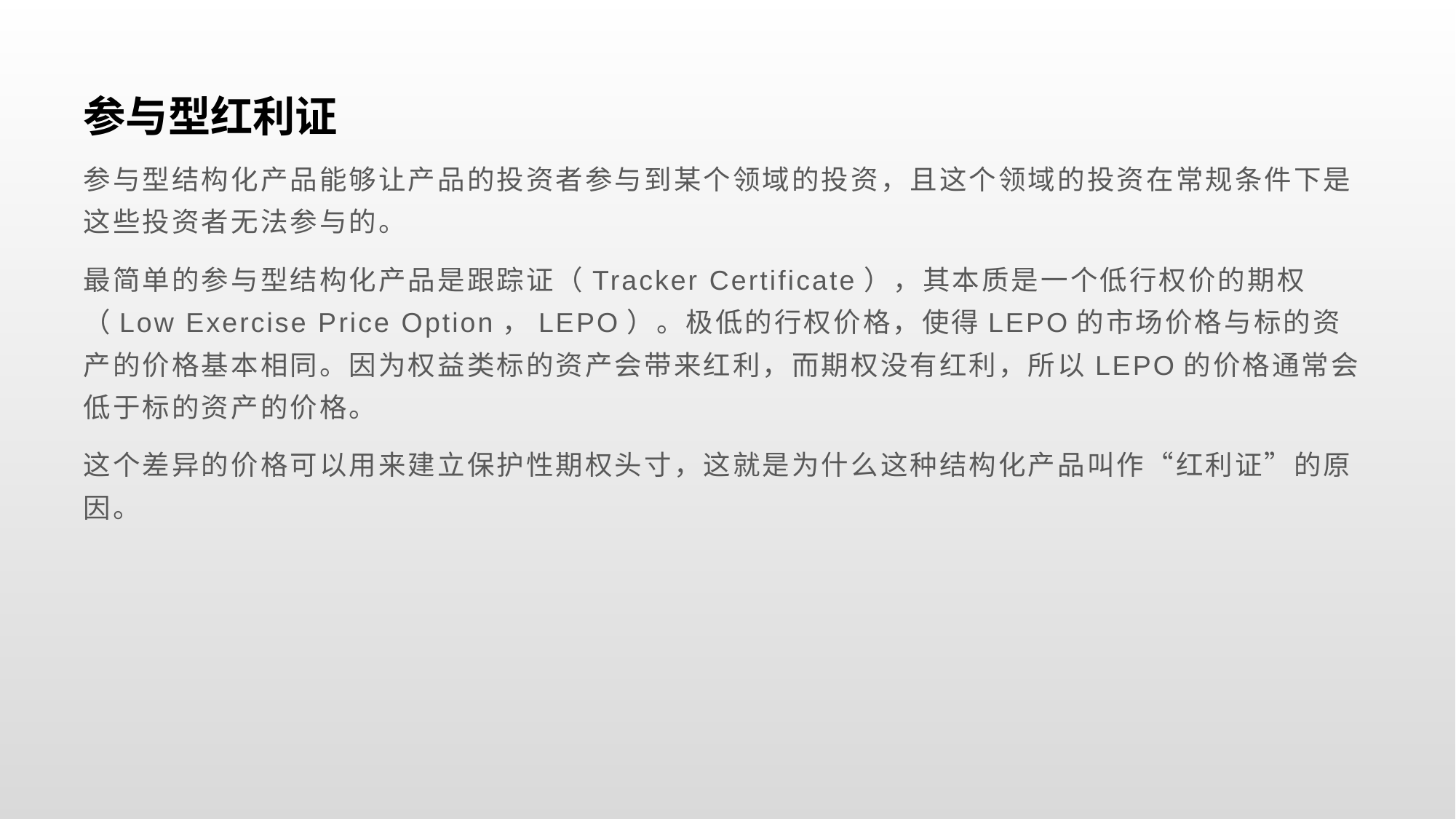

# 参与型红利证
参与型结构化产品能够让产品的投资者参与到某个领域的投资，且这个领域的投资在常规条件下是这些投资者无法参与的。
最简单的参与型结构化产品是跟踪证（Tracker Certificate），其本质是一个低行权价的期权（Low Exercise Price Option，LEPO）。极低的行权价格，使得LEPO的市场价格与标的资产的价格基本相同。因为权益类标的资产会带来红利，而期权没有红利，所以LEPO的价格通常会低于标的资产的价格。
这个差异的价格可以用来建立保护性期权头寸，这就是为什么这种结构化产品叫作“红利证”的原因。